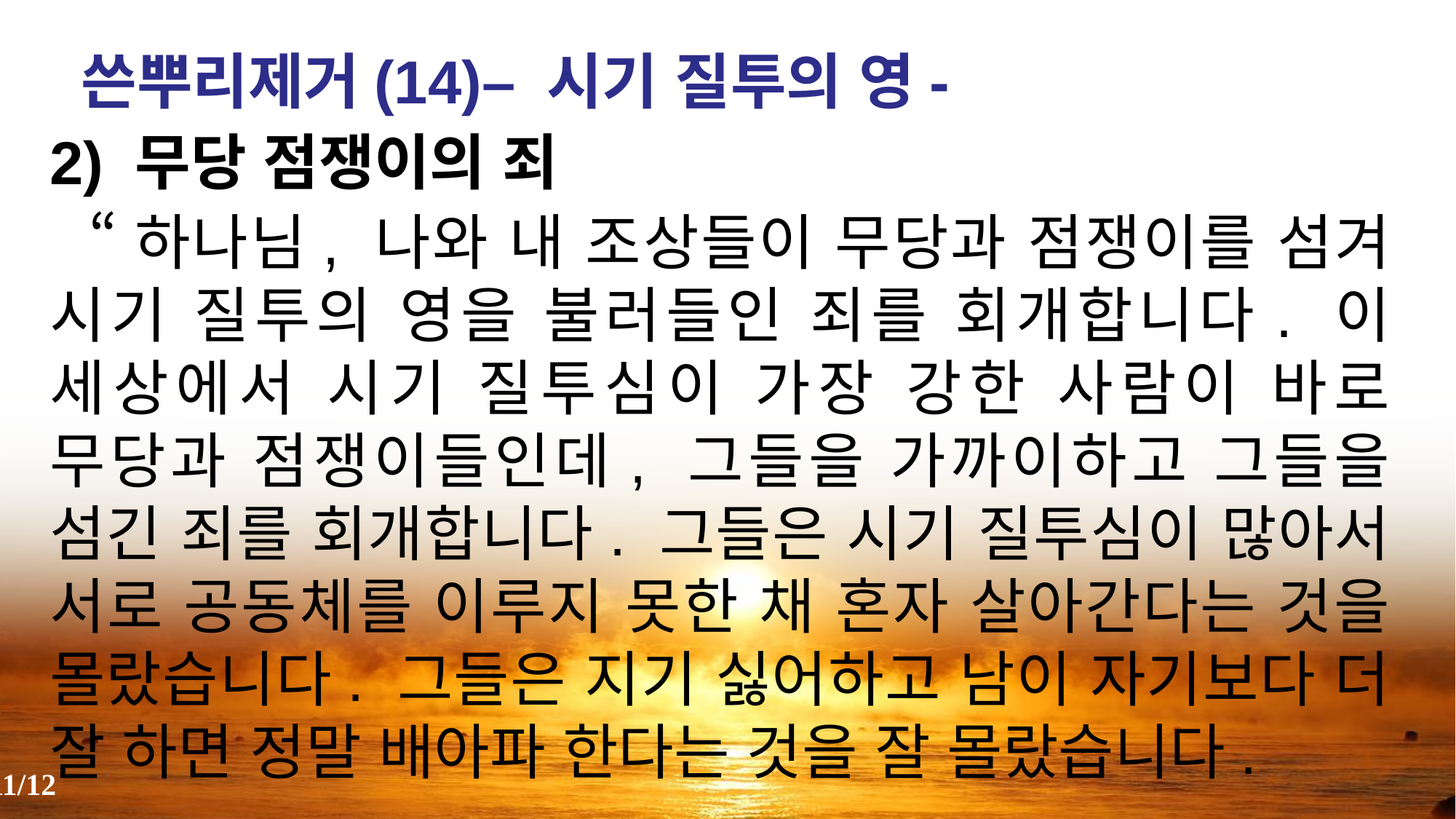

쓴뿌리제거(14)– 시기 질투의 영-
2) 무당 점쟁이의 죄
  “하나님, 나와 내 조상들이 무당과 점쟁이를 섬겨 시기 질투의 영을 불러들인 죄를 회개합니다. 이 세상에서 시기 질투심이 가장 강한 사람이 바로 무당과 점쟁이들인데, 그들을 가까이하고 그들을 섬긴 죄를 회개합니다. 그들은 시기 질투심이 많아서 서로 공동체를 이루지 못한 채 혼자 살아간다는 것을 몰랐습니다. 그들은 지기 싫어하고 남이 자기보다 더 잘 하면 정말 배아파 한다는 것을 잘 몰랐습니다.